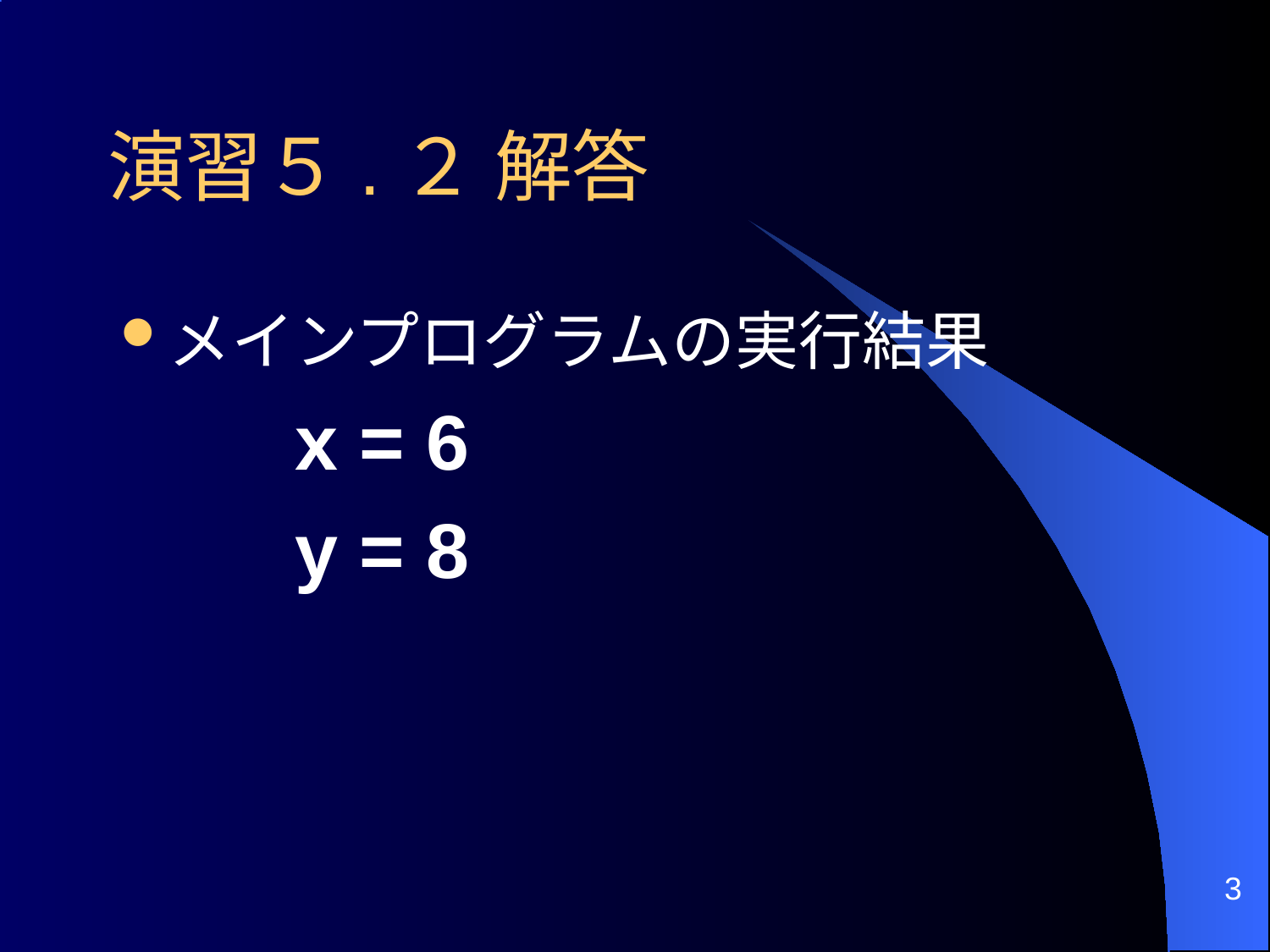

# 演習５.２ 解答
メインプログラムの実行結果
		x = 6
		y = 8
3